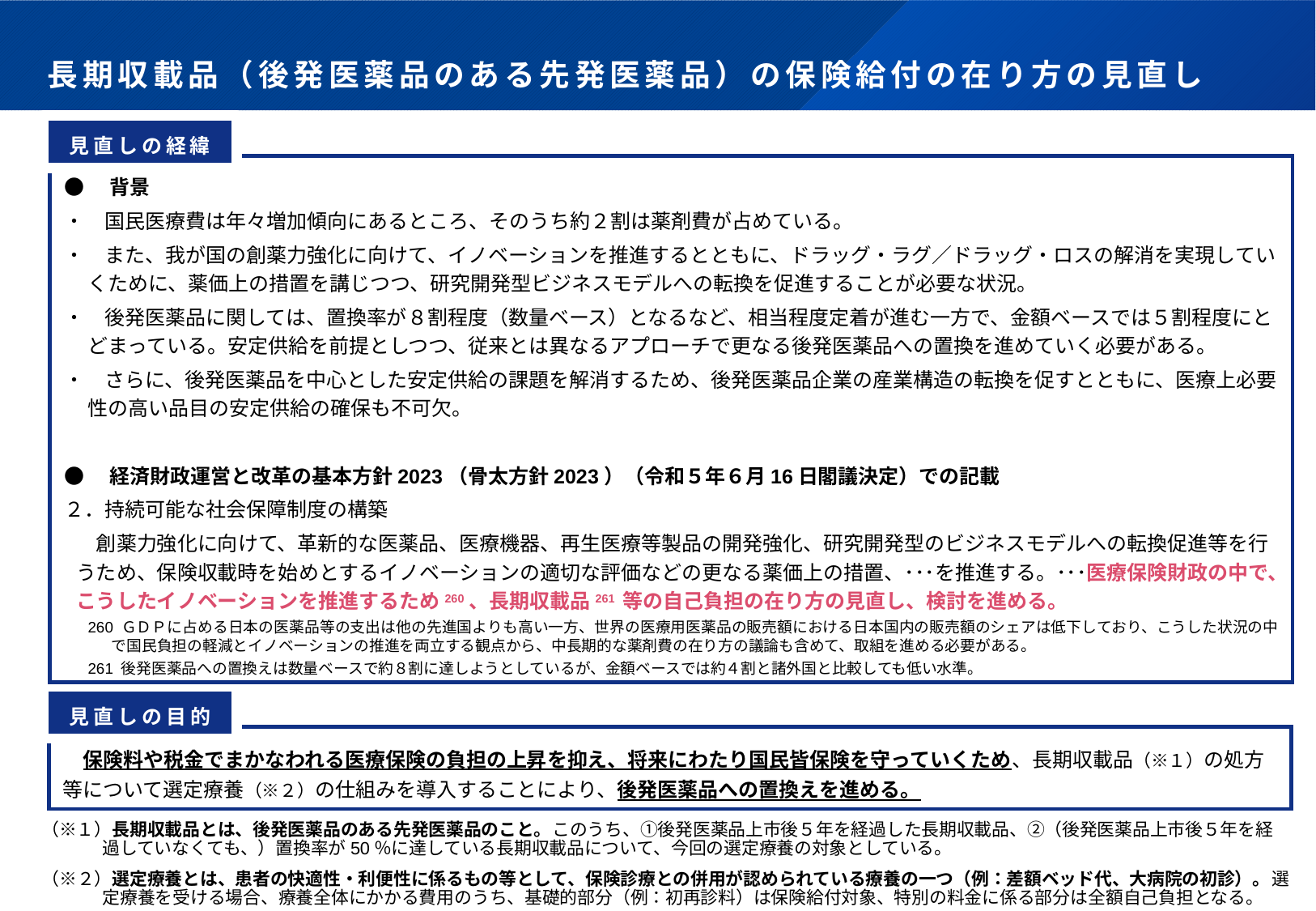

# 長期収載品（後発医薬品のある先発医薬品）の保険給付の在り方の見直し
見直しの経緯
●　背景
・　国民医療費は年々増加傾向にあるところ、そのうち約２割は薬剤費が占めている。
・　また、我が国の創薬力強化に向けて、イノベーションを推進するとともに、ドラッグ・ラグ／ドラッグ・ロスの解消を実現していくために、薬価上の措置を講じつつ、研究開発型ビジネスモデルへの転換を促進することが必要な状況。
・　後発医薬品に関しては、置換率が８割程度（数量ベース）となるなど、相当程度定着が進む一方で、金額ベースでは５割程度にとどまっている。安定供給を前提としつつ、従来とは異なるアプローチで更なる後発医薬品への置換を進めていく必要がある。
・　さらに、後発医薬品を中心とした安定供給の課題を解消するため、後発医薬品企業の産業構造の転換を促すとともに、医療上必要性の高い品目の安定供給の確保も不可欠。

●　経済財政運営と改革の基本方針2023（骨太方針2023）（令和５年６月16日閣議決定）での記載
２．持続可能な社会保障制度の構築
　創薬力強化に向けて、革新的な医薬品、医療機器、再生医療等製品の開発強化、研究開発型のビジネスモデルへの転換促進等を行うため、保険収載時を始めとするイノベーションの適切な評価などの更なる薬価上の措置、･･･を推進する。･･･医療保険財政の中で、こうしたイノベーションを推進するため260、長期収載品261 等の自己負担の在り方の見直し、検討を進める。
260 ＧＤＰに占める日本の医薬品等の支出は他の先進国よりも高い一方、世界の医療用医薬品の販売額における日本国内の販売額のシェアは低下しており、こうした状況の中で国民負担の軽減とイノベーションの推進を両立する観点から、中長期的な薬剤費の在り方の議論も含めて、取組を進める必要がある。
261 後発医薬品への置換えは数量ベースで約８割に達しようとしているが、金額ベースでは約４割と諸外国と比較しても低い水準。
見直しの目的
　保険料や税金でまかなわれる医療保険の負担の上昇を抑え、将来にわたり国民皆保険を守っていくため、長期収載品（※１）の処方等について選定療養（※２）の仕組みを導入することにより、後発医薬品への置換えを進める。
（※１）長期収載品とは、後発医薬品のある先発医薬品のこと。このうち、①後発医薬品上市後５年を経過した長期収載品、②（後発医薬品上市後５年を経過していなくても、）置換率が50％に達している長期収載品について、今回の選定療養の対象としている。
（※２）選定療養とは、患者の快適性・利便性に係るもの等として、保険診療との併用が認められている療養の一つ（例：差額ベッド代、大病院の初診）。選定療養を受ける場合、療養全体にかかる費用のうち、基礎的部分（例：初再診料）は保険給付対象、特別の料金に係る部分は全額自己負担となる。